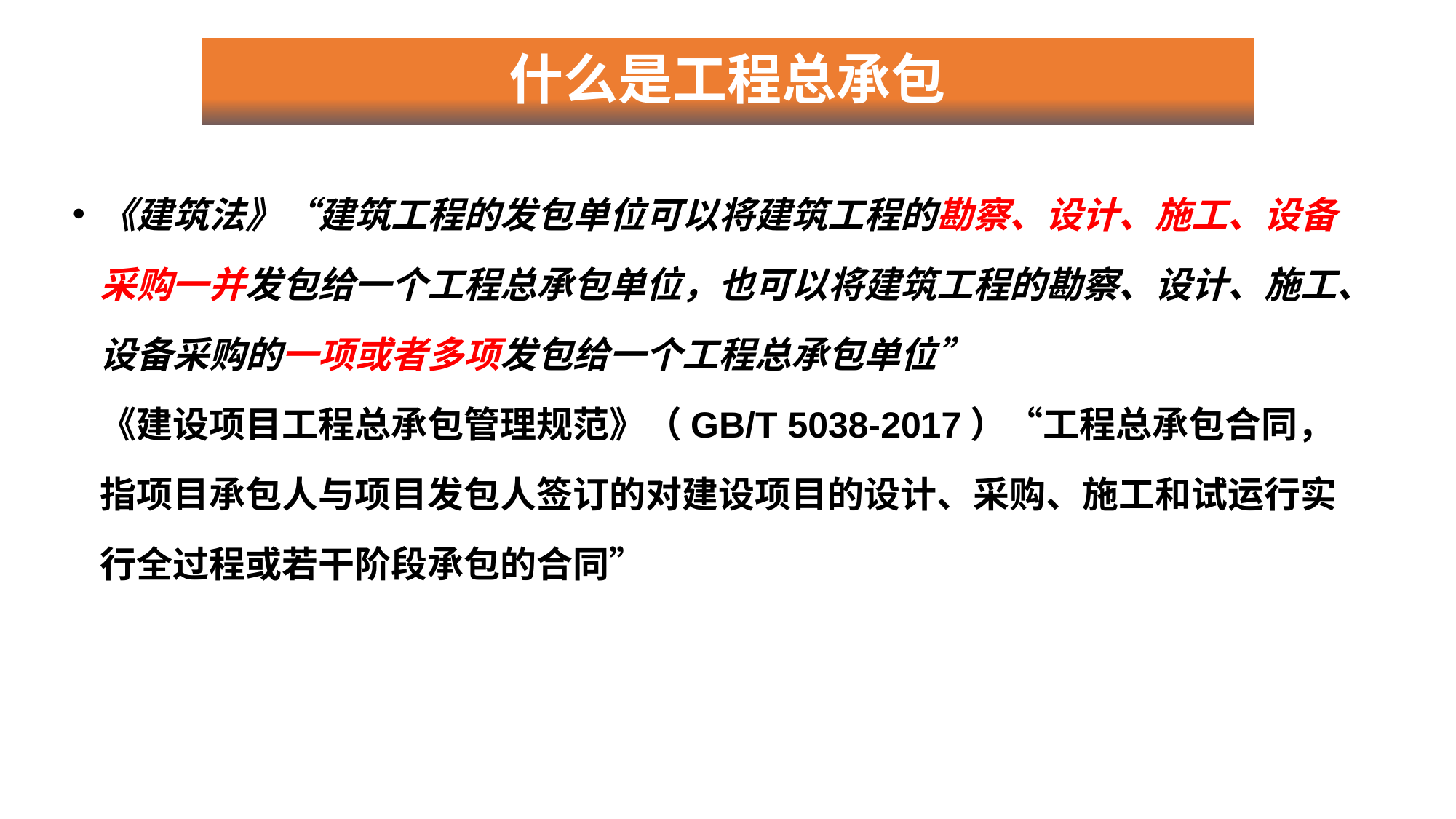

# 什么是工程总承包
《建筑法》“建筑工程的发包单位可以将建筑工程的勘察、设计、施工、设备采购一并发包给一个工程总承包单位，也可以将建筑工程的勘察、设计、施工、设备采购的一项或者多项发包给一个工程总承包单位”
《建设项目工程总承包管理规范》（GB/T 5038-2017）“工程总承包合同，指项目承包人与项目发包人签订的对建设项目的设计、采购、施工和试运行实行全过程或若干阶段承包的合同”